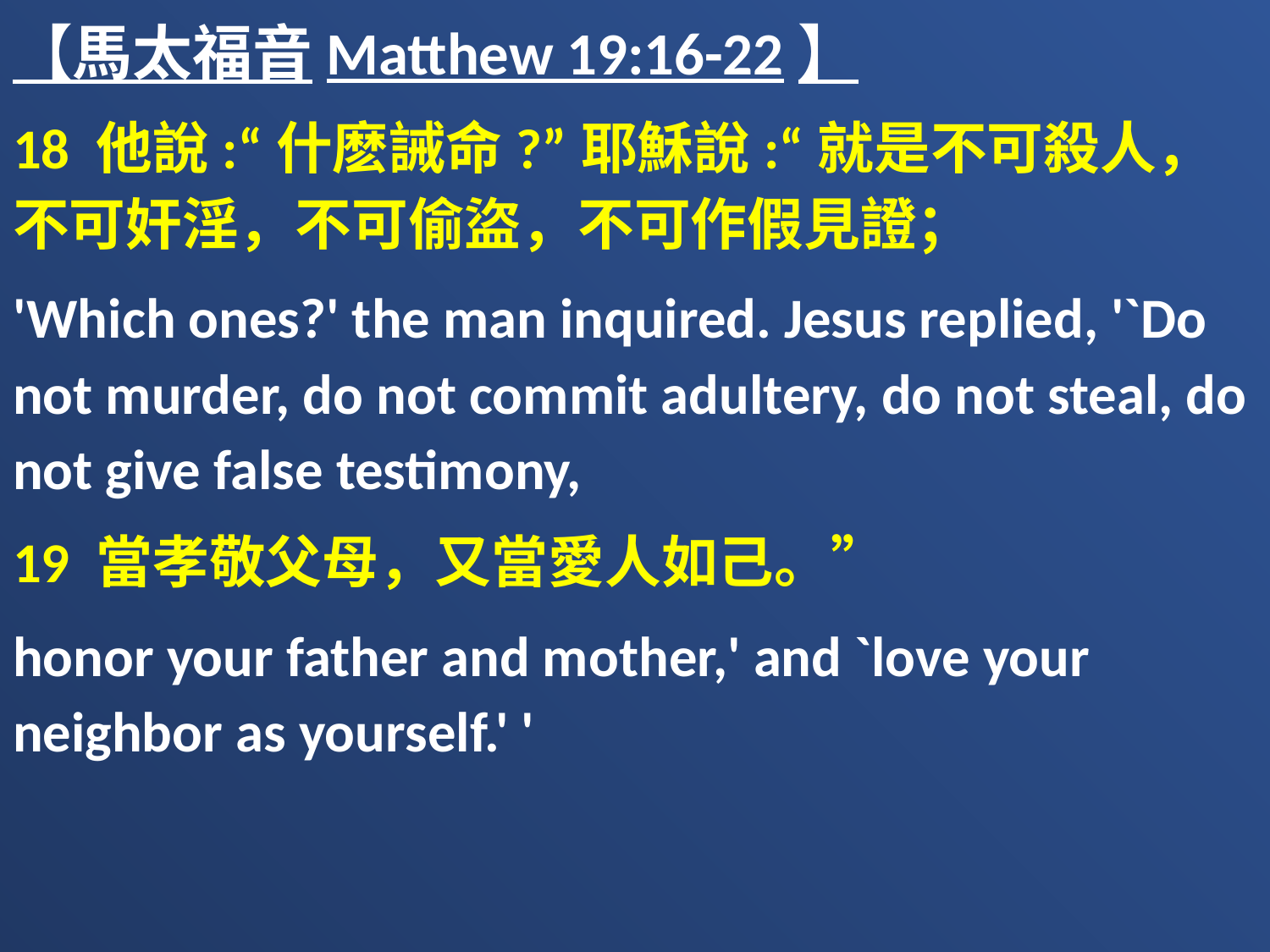

【馬太福音Matthew 19:16-22】
18 他說:“什麽誡命?”耶穌說:“就是不可殺人，不可奸淫，不可偷盜，不可作假見證；
'Which ones?' the man inquired. Jesus replied, '`Do not murder, do not commit adultery, do not steal, do not give false testimony,
19 當孝敬父母，又當愛人如己。”
honor your father and mother,' and `love your neighbor as yourself.' '